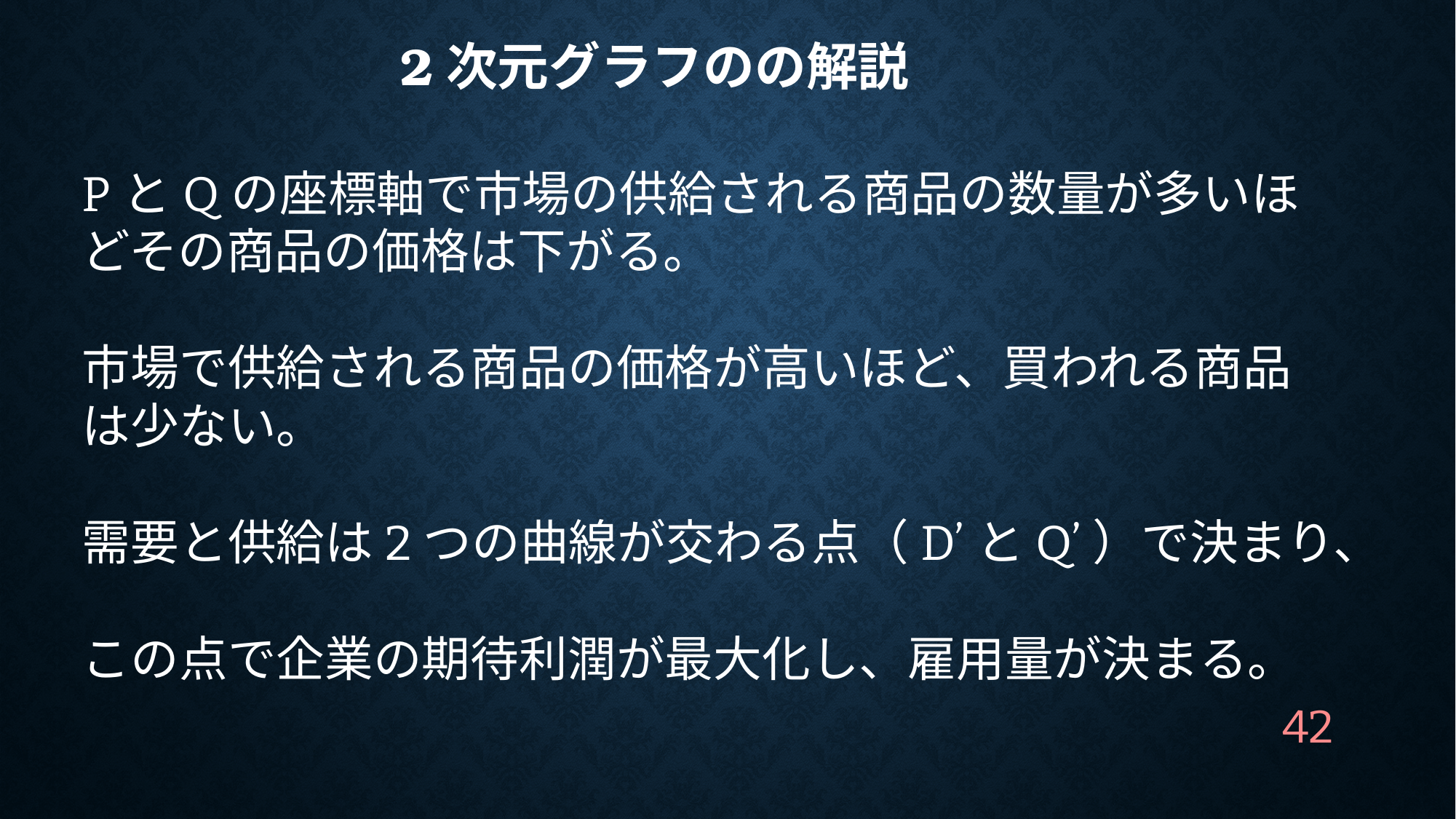

# 2次元グラフのの解説
PとQの座標軸で市場の供給される商品の数量が多いほどその商品の価格は下がる。

市場で供給される商品の価格が高いほど、買われる商品は少ない。

需要と供給は2つの曲線が交わる点（D’とQ’）で決まり、

この点で企業の期待利潤が最大化し、雇用量が決まる。

42